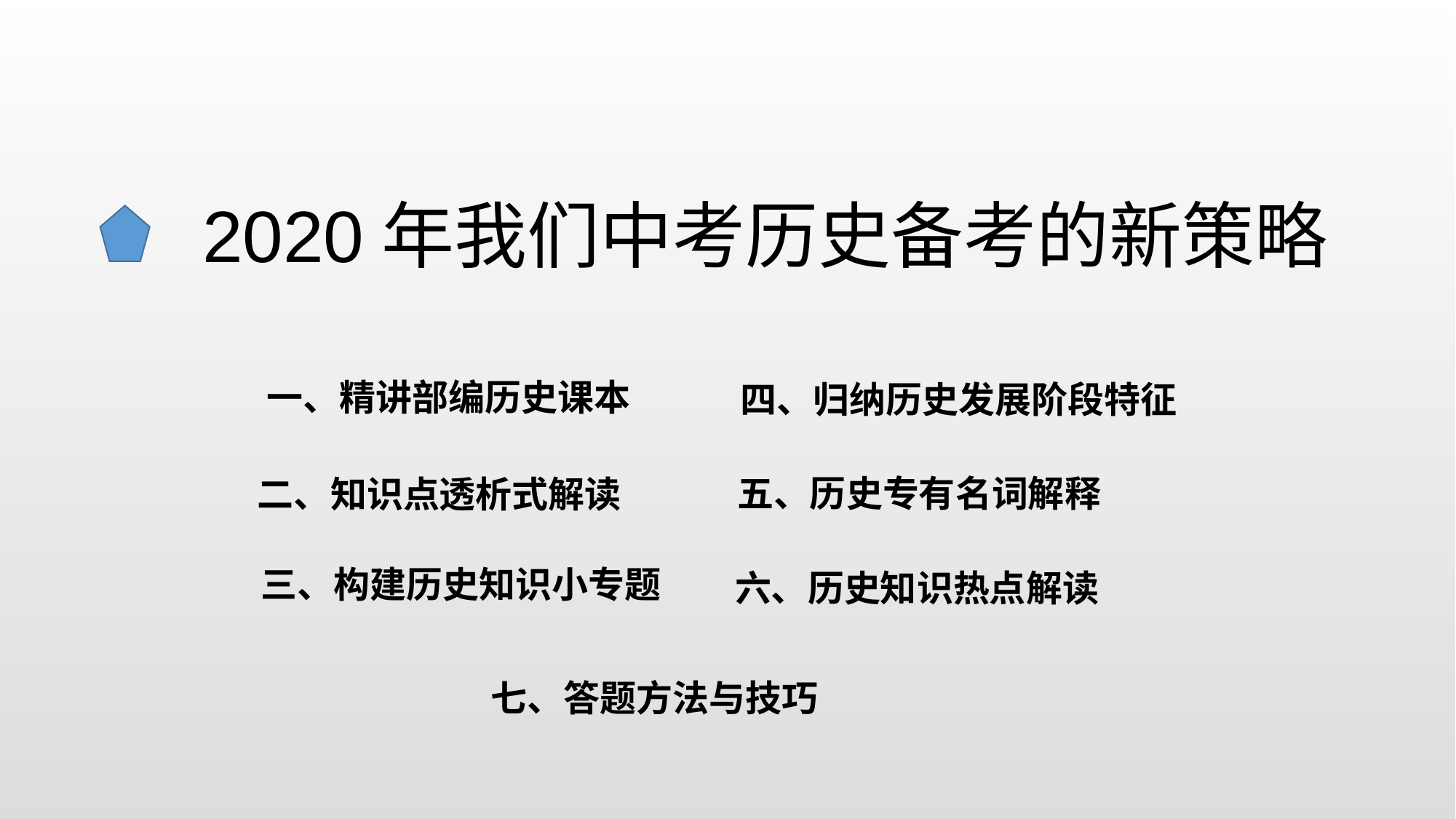

2020年我们中考历史备考的新策略

一、精讲部编历史课本
四、归纳历史发展阶段特征
五、历史专有名词解释
二、知识点透析式解读
三、构建历史知识小专题
六、历史知识热点解读
七、答题方法与技巧